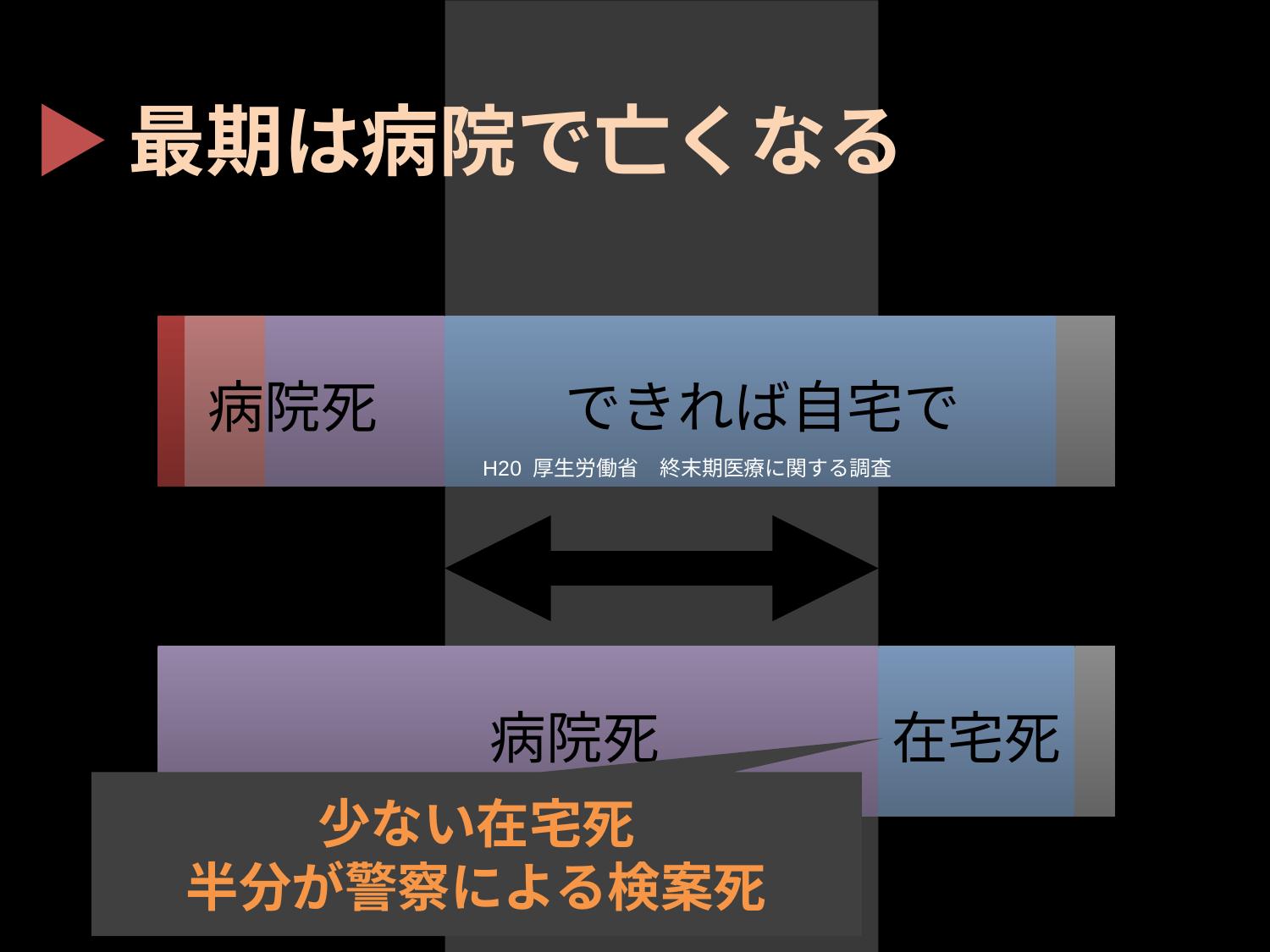

▶最期は病院で亡くなる

病院死
できれば自宅で
H20 厚生労働省　終末期医療に関する調査

病院死
在宅死
少ない在宅死
半分が警察による検案死